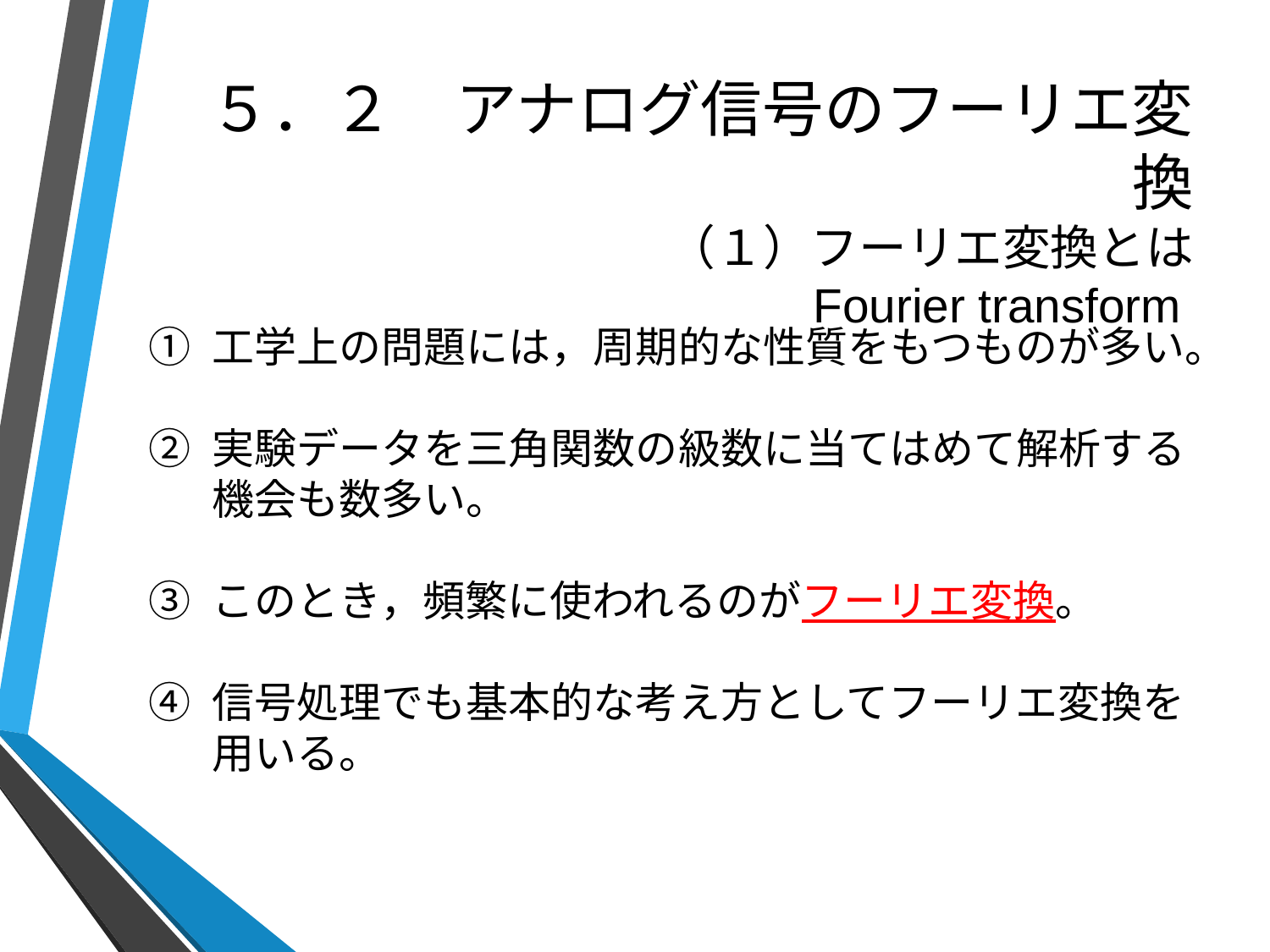

# ５．２　アナログ信号のフーリエ変換 （１）フーリエ変換とは Fourier transform
工学上の問題には，周期的な性質をもつものが多い。

実験データを三角関数の級数に当てはめて解析する機会も数多い。

このとき，頻繁に使われるのがフーリエ変換。

信号処理でも基本的な考え方としてフーリエ変換を用いる。